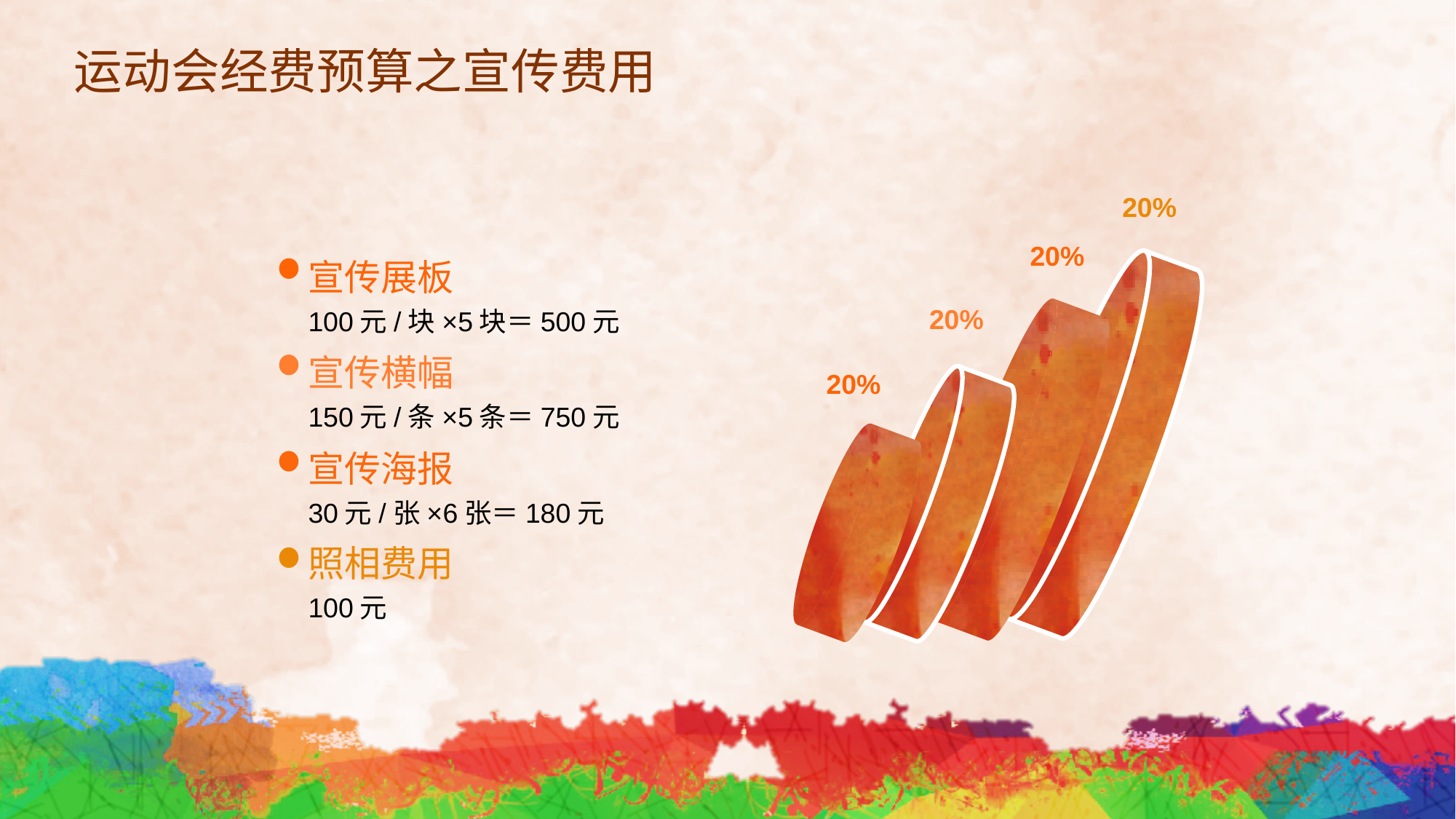

# 运动会经费预算之宣传费用
20%
20%
宣传展板
100元/块×5块＝500元

20%
宣传横幅
150元/条×5条＝750元

20%

宣传海报
30元/张×6张＝180元

照相费用
100元